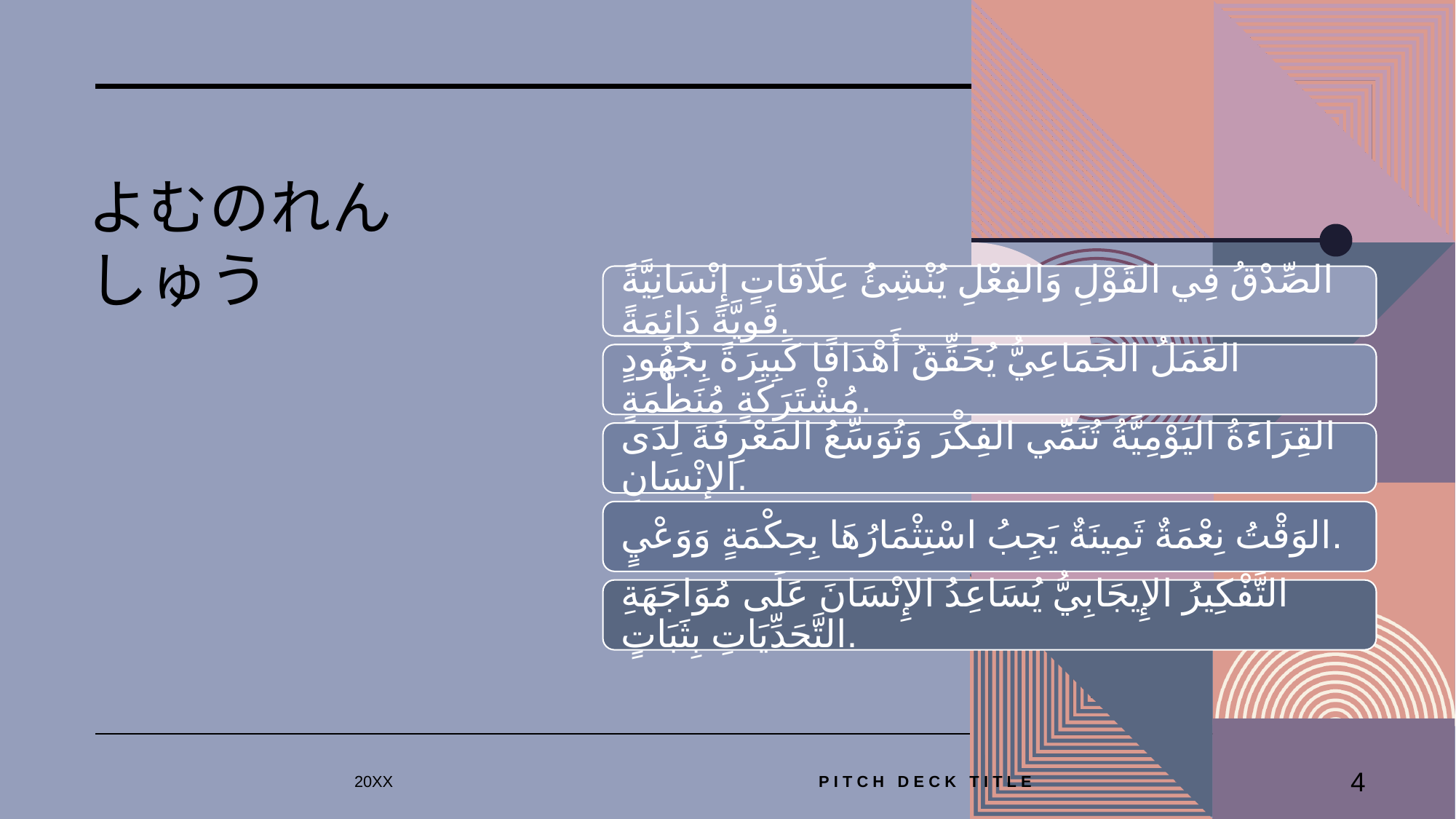

# よむのれんしゅう
الصِّدْقُ فِي القَوْلِ وَالفِعْلِ يُنْشِئُ عِلَاقَاتٍ إِنْسَانِيَّةً قَوِيَّةً دَائِمَةً.
العَمَلُ الجَمَاعِيُّ يُحَقِّقُ أَهْدَافًا كَبِيرَةً بِجُهُودٍ مُشْتَرَكَةٍ مُنَظَّمَةٍ.
القِرَاءَةُ اليَوْمِيَّةُ تُنَمِّي الفِكْرَ وَتُوَسِّعُ المَعْرِفَةَ لِدَى الإِنْسَانِ.
الوَقْتُ نِعْمَةٌ ثَمِينَةٌ يَجِبُ اسْتِثْمَارُهَا بِحِكْمَةٍ وَوَعْيٍ.
التَّفْكِيرُ الإِيجَابِيُّ يُسَاعِدُ الإِنْسَانَ عَلَى مُوَاجَهَةِ التَّحَدِّيَاتِ بِثَبَاتٍ.
20XX
Pitch deck title
4